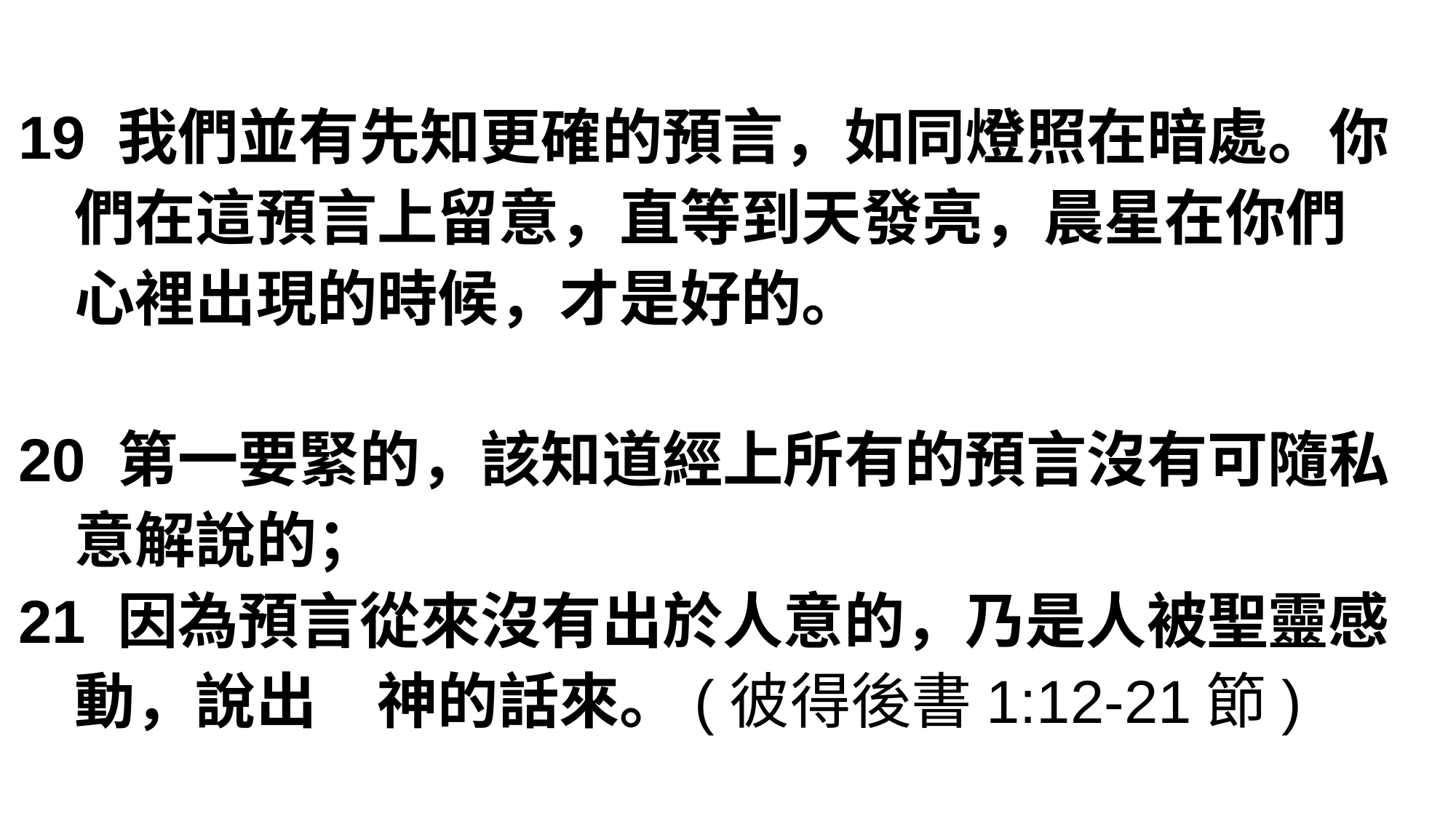

19 我們並有先知更確的預言，如同燈照在暗處。你
   們在這預言上留意，直等到天發亮，晨星在你們
   心裡出現的時候，才是好的。

20 第一要緊的，該知道經上所有的預言沒有可隨私
   意解說的；
21 因為預言從來沒有出於人意的，乃是人被聖靈感
   動，說出　神的話來。(彼得後書1:12-21節)